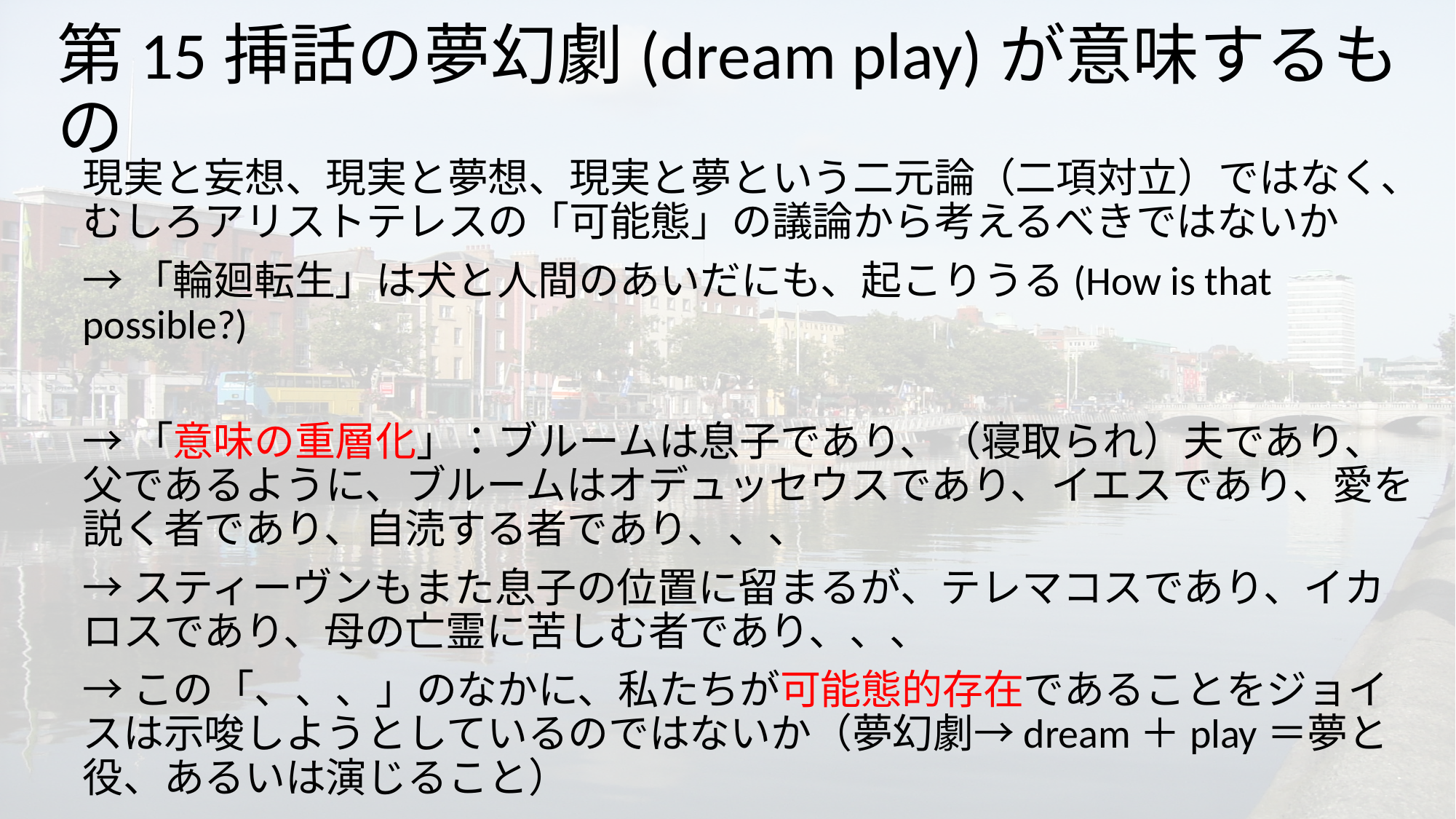

# 第15挿話の夢幻劇(dream play)が意味するもの
現実と妄想、現実と夢想、現実と夢という二元論（二項対立）ではなく、むしろアリストテレスの「可能態」の議論から考えるべきではないか
→「輪廻転生」は犬と人間のあいだにも、起こりうる(How is that possible?)

→「意味の重層化」：ブルームは息子であり、（寝取られ）夫であり、父であるように、ブルームはオデュッセウスであり、イエスであり、愛を説く者であり、自涜する者であり、、、
→スティーヴンもまた息子の位置に留まるが、テレマコスであり、イカロスであり、母の亡霊に苦しむ者であり、、、
→この「、、、」のなかに、私たちが可能態的存在であることをジョイスは示唆しようとしているのではないか（夢幻劇→dream＋play＝夢と役、あるいは演じること）